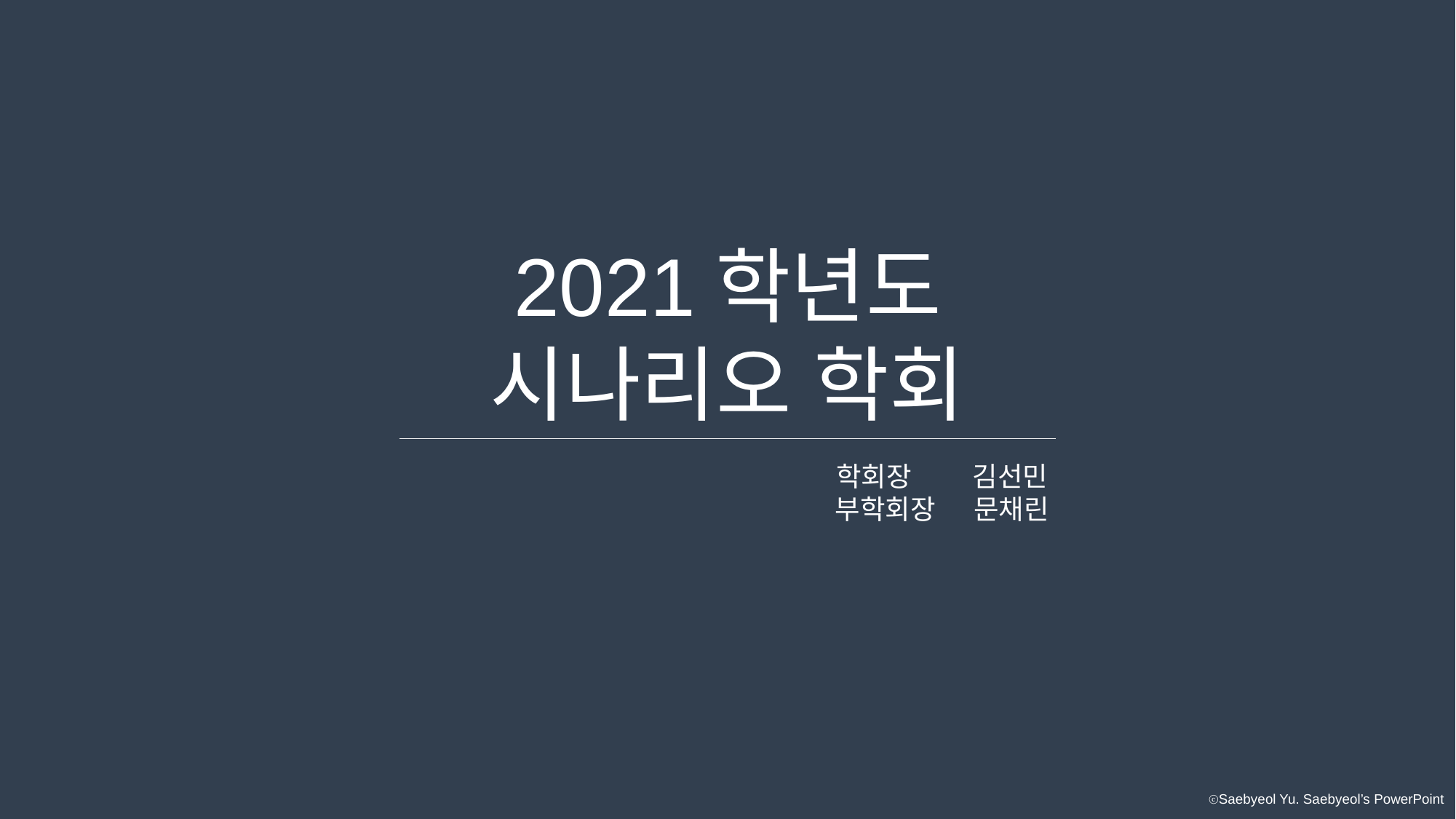

2021학년도 시나리오 학회
학회장        김선민
부학회장     문채린